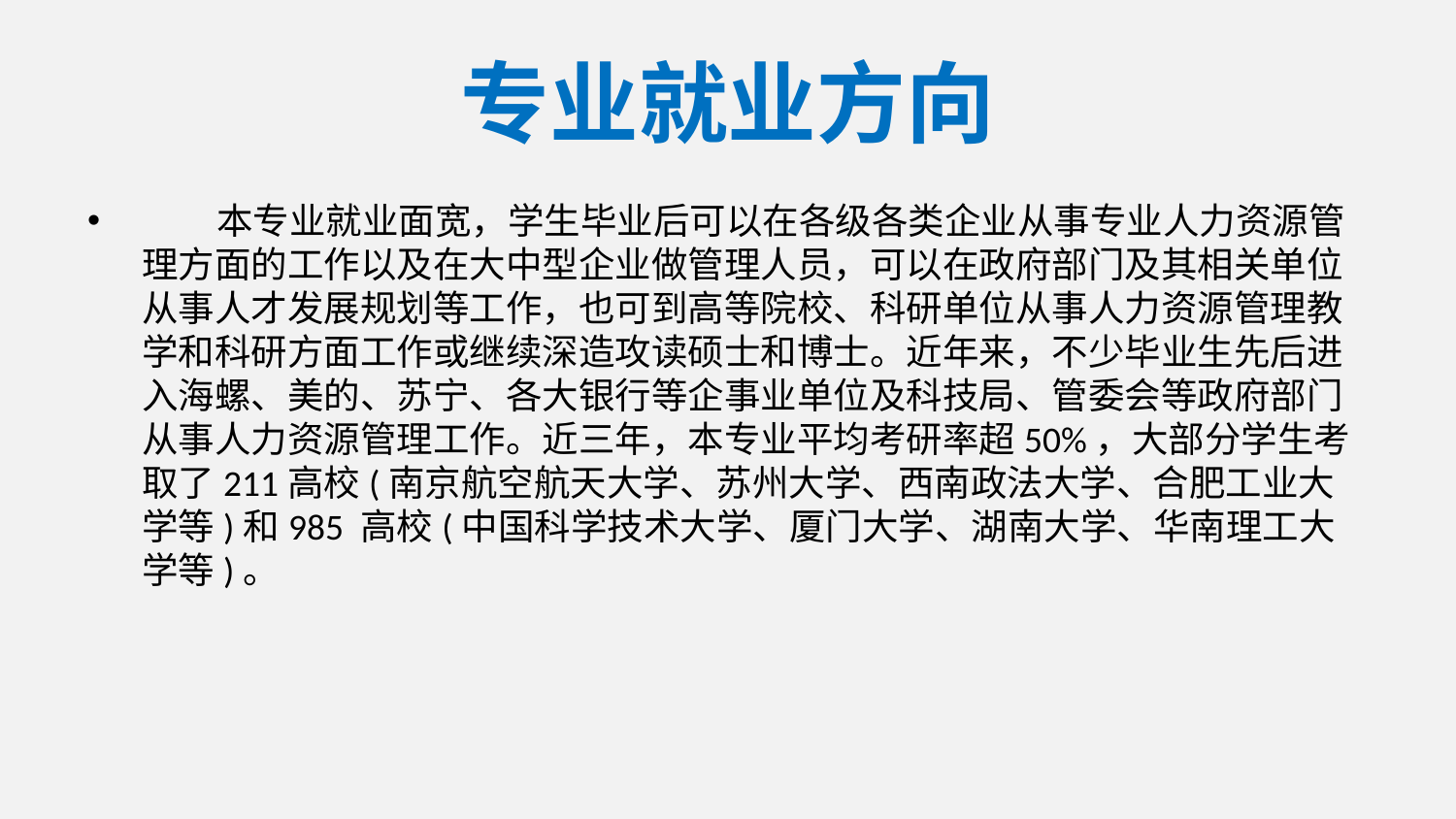

# 专业就业方向
        本专业就业面宽，学生毕业后可以在各级各类企业从事专业人力资源管理方面的工作以及在大中型企业做管理人员，可以在政府部门及其相关单位从事人才发展规划等工作，也可到高等院校、科研单位从事人力资源管理教学和科研方面工作或继续深造攻读硕士和博士。近年来，不少毕业生先后进入海螺、美的、苏宁、各大银行等企事业单位及科技局、管委会等政府部门从事人力资源管理工作。近三年，本专业平均考研率超50%，大部分学生考取了211高校(南京航空航天大学、苏州大学、西南政法大学、合肥工业大学等)和985 高校(中国科学技术大学、厦门大学、湖南大学、华南理工大学等)。